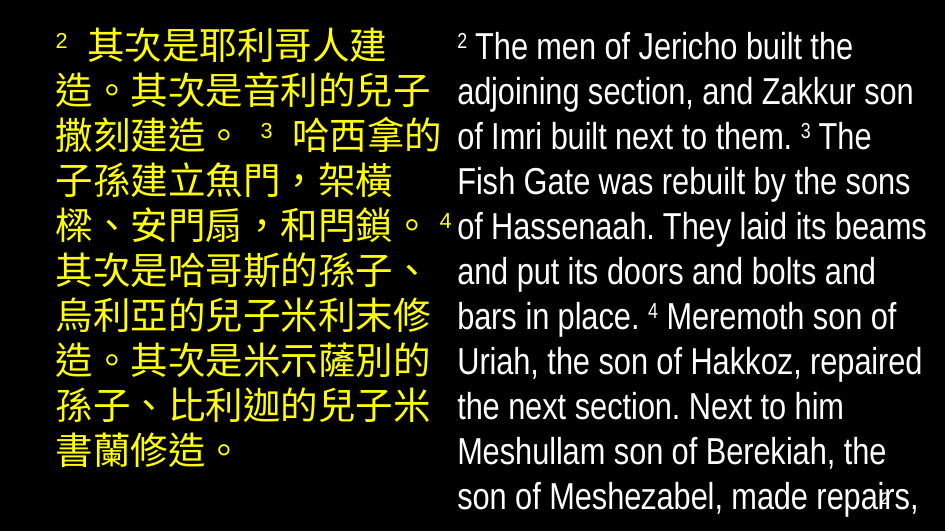

2 其次是耶利哥人建造。其次是音利的兒子撒刻建造。 3 哈西拿的子孫建立魚門，架橫樑、安門扇，和閂鎖。4 其次是哈哥斯的孫子、烏利亞的兒子米利末修造。其次是米示薩別的孫子、比利迦的兒子米書蘭修造。
2 The men of Jericho built the adjoining section, and Zakkur son of Imri built next to them. 3 The Fish Gate was rebuilt by the sons of Hassenaah. They laid its beams and put its doors and bolts and bars in place. 4 Meremoth son of Uriah, the son of Hakkoz, repaired the next section. Next to him Meshullam son of Berekiah, the son of Meshezabel, made repairs,
2